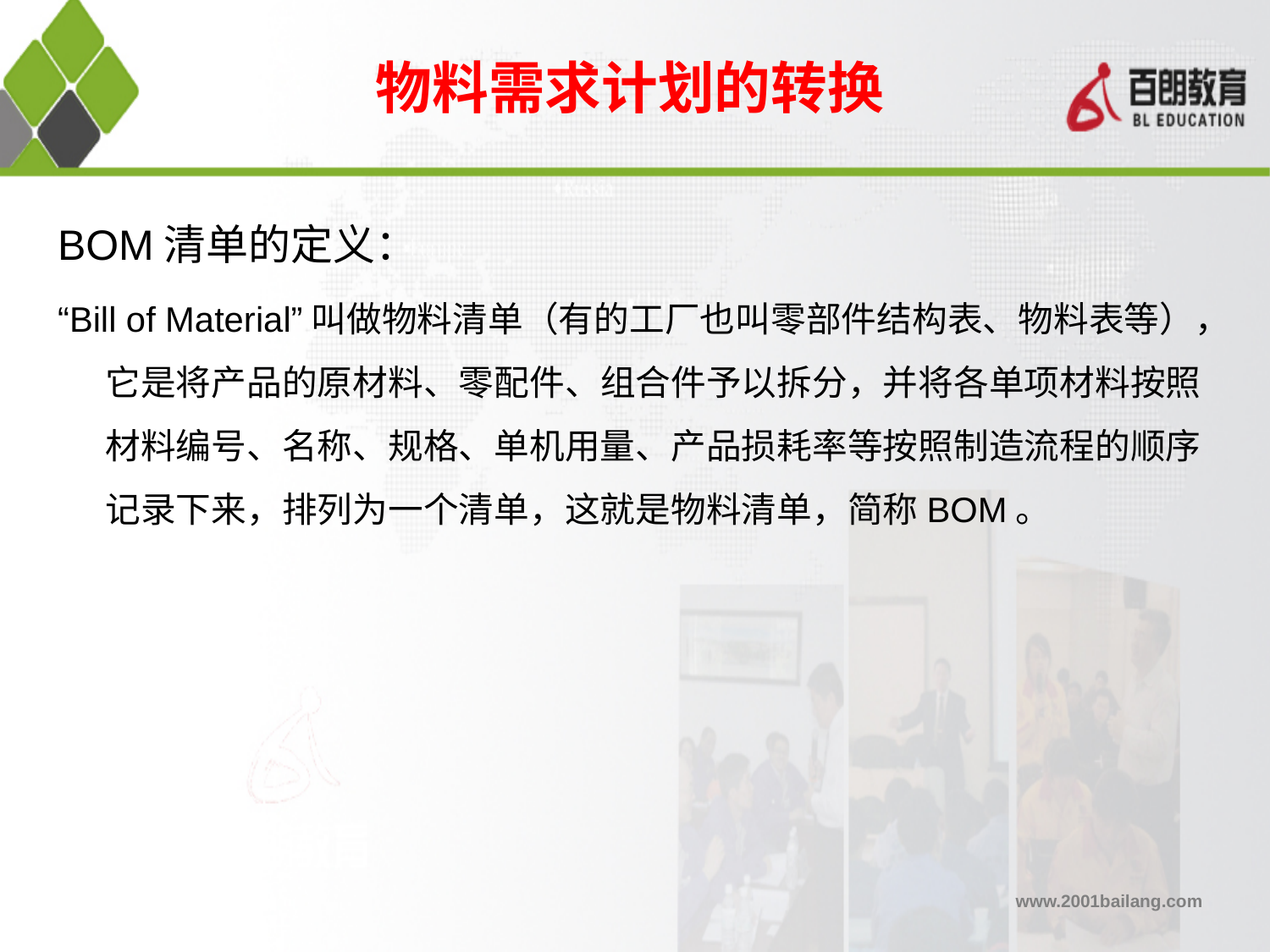

物料需求计划的转换
BOM清单的定义：
“Bill of Material”叫做物料清单（有的工厂也叫零部件结构表、物料表等），它是将产品的原材料、零配件、组合件予以拆分，并将各单项材料按照材料编号、名称、规格、单机用量、产品损耗率等按照制造流程的顺序记录下来，排列为一个清单，这就是物料清单，简称BOM。